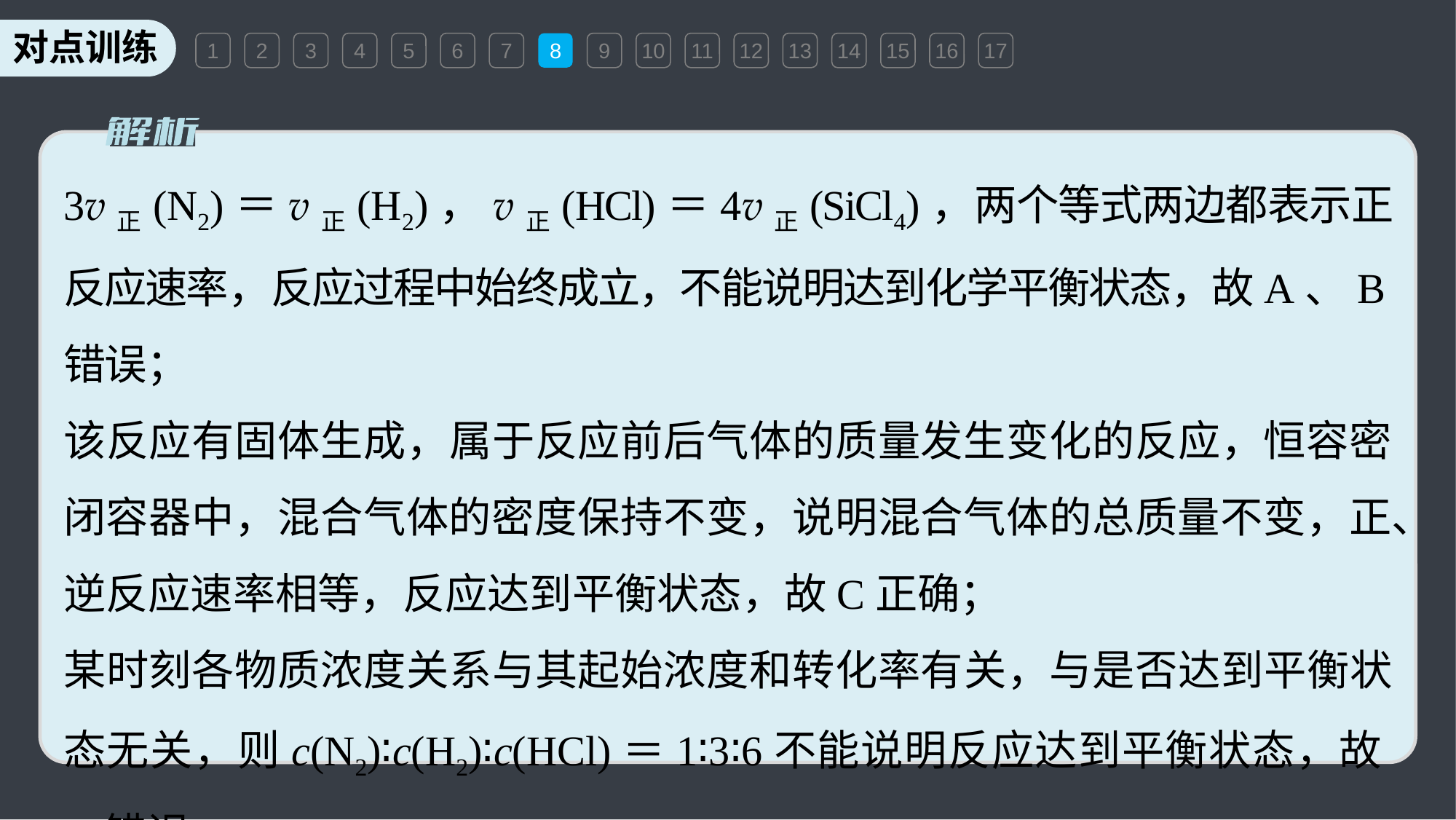

1
2
3
4
5
6
7
8
9
10
11
12
13
14
15
16
17

3v正(N2)＝v正(H2)，v正(HCl)＝4v正(SiCl4)，两个等式两边都表示正反应速率，反应过程中始终成立，不能说明达到化学平衡状态，故A、B错误；
该反应有固体生成，属于反应前后气体的质量发生变化的反应，恒容密闭容器中，混合气体的密度保持不变，说明混合气体的总质量不变，正、逆反应速率相等，反应达到平衡状态，故C正确；
某时刻各物质浓度关系与其起始浓度和转化率有关，与是否达到平衡状态无关，则c(N2)∶c(H2)∶c(HCl)＝1∶3∶6不能说明反应达到平衡状态，故D错误。